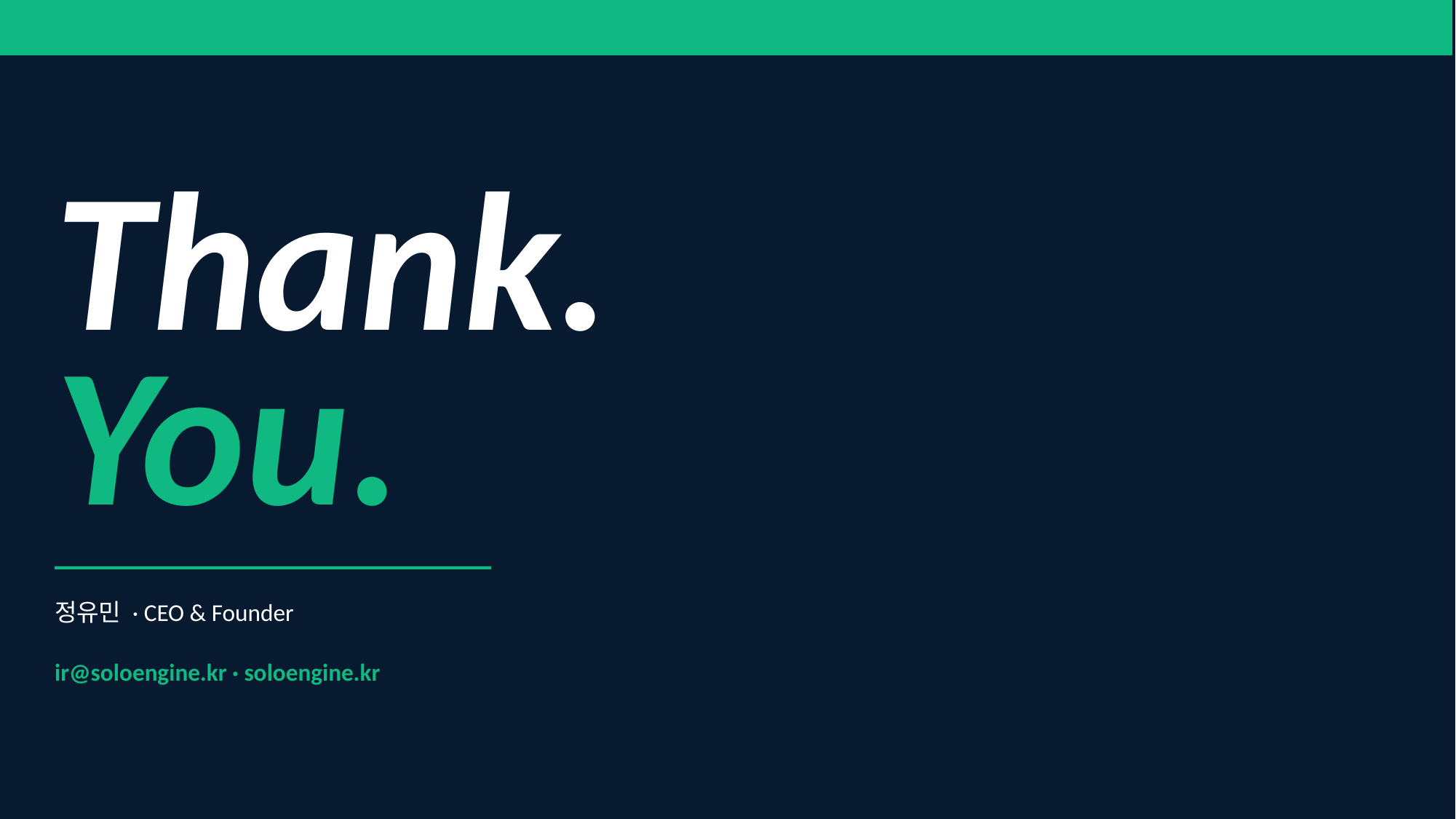

Thank.
You.

정유민 · CEO & Founder
ir@soloengine.kr · soloengine.kr